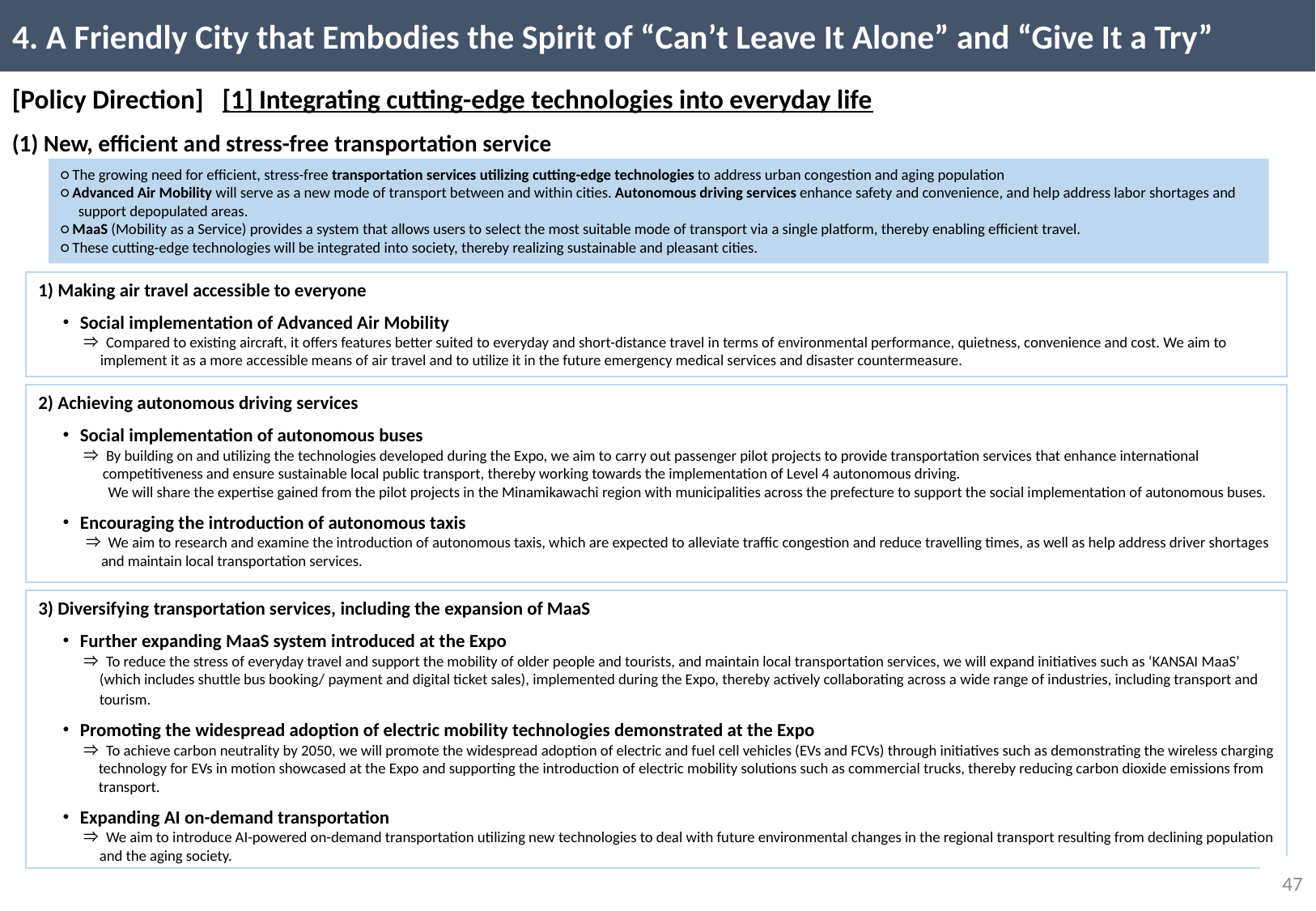

4. A Friendly City that Embodies the Spirit of “Can’t Leave It Alone” and “Give It a Try”
[Policy Direction]   [1] Integrating cutting-edge technologies into everyday life
(1) New, efficient and stress-free transportation service
○ The growing need for efficient, stress-free transportation services utilizing cutting-edge technologies to address urban congestion and aging population
○ Advanced Air Mobility will serve as a new mode of transport between and within cities. Autonomous driving services enhance safety and convenience, and help address labor shortages and support depopulated areas.
○ MaaS (Mobility as a Service) provides a system that allows users to select the most suitable mode of transport via a single platform, thereby enabling efficient travel.
○ These cutting-edge technologies will be integrated into society, thereby realizing sustainable and pleasant cities.
1) Making air travel accessible to everyone
　・Social implementation of Advanced Air Mobility
　　　⇒ Compared to existing aircraft, it offers features better suited to everyday and short-distance travel in terms of environmental performance, quietness, convenience and cost. We aim to implement it as a more accessible means of air travel and to utilize it in the future emergency medical services and disaster countermeasure.

2) Achieving autonomous driving services
　・Social implementation of autonomous buses
　　　⇒ By building on and utilizing the technologies developed during the Expo, we aim to carry out passenger pilot projects to provide transportation services that enhance international competitiveness and ensure sustainable local public transport, thereby working towards the implementation of Level 4 autonomous driving.
　　　      We will share the expertise gained from the pilot projects in the Minamikawachi region with municipalities across the prefecture to support the social implementation of autonomous buses.
　・Encouraging the introduction of autonomous taxis
　　     ⇒ We aim to research and examine the introduction of autonomous taxis, which are expected to alleviate traffic congestion and reduce travelling times, as well as help address driver shortages and maintain local transportation services.
3) Diversifying transportation services, including the expansion of MaaS
　・Further expanding MaaS system introduced at the Expo
　　　⇒ To reduce the stress of everyday travel and support the mobility of older people and tourists, and maintain local transportation services, we will expand initiatives such as ‘KANSAI MaaS’ (which includes shuttle bus booking/ payment and digital ticket sales), implemented during the Expo, thereby actively collaborating across a wide range of industries, including transport and tourism.
　・Promoting the widespread adoption of electric mobility technologies demonstrated at the Expo
　　　⇒ To achieve carbon neutrality by 2050, we will promote the widespread adoption of electric and fuel cell vehicles (EVs and FCVs) through initiatives such as demonstrating the wireless charging technology for EVs in motion showcased at the Expo and supporting the introduction of electric mobility solutions such as commercial trucks, thereby reducing carbon dioxide emissions from transport.
　・Expanding AI on-demand transportation
　　　⇒ We aim to introduce AI-powered on-demand transportation utilizing new technologies to deal with future environmental changes in the regional transport resulting from declining population and the aging society.
47